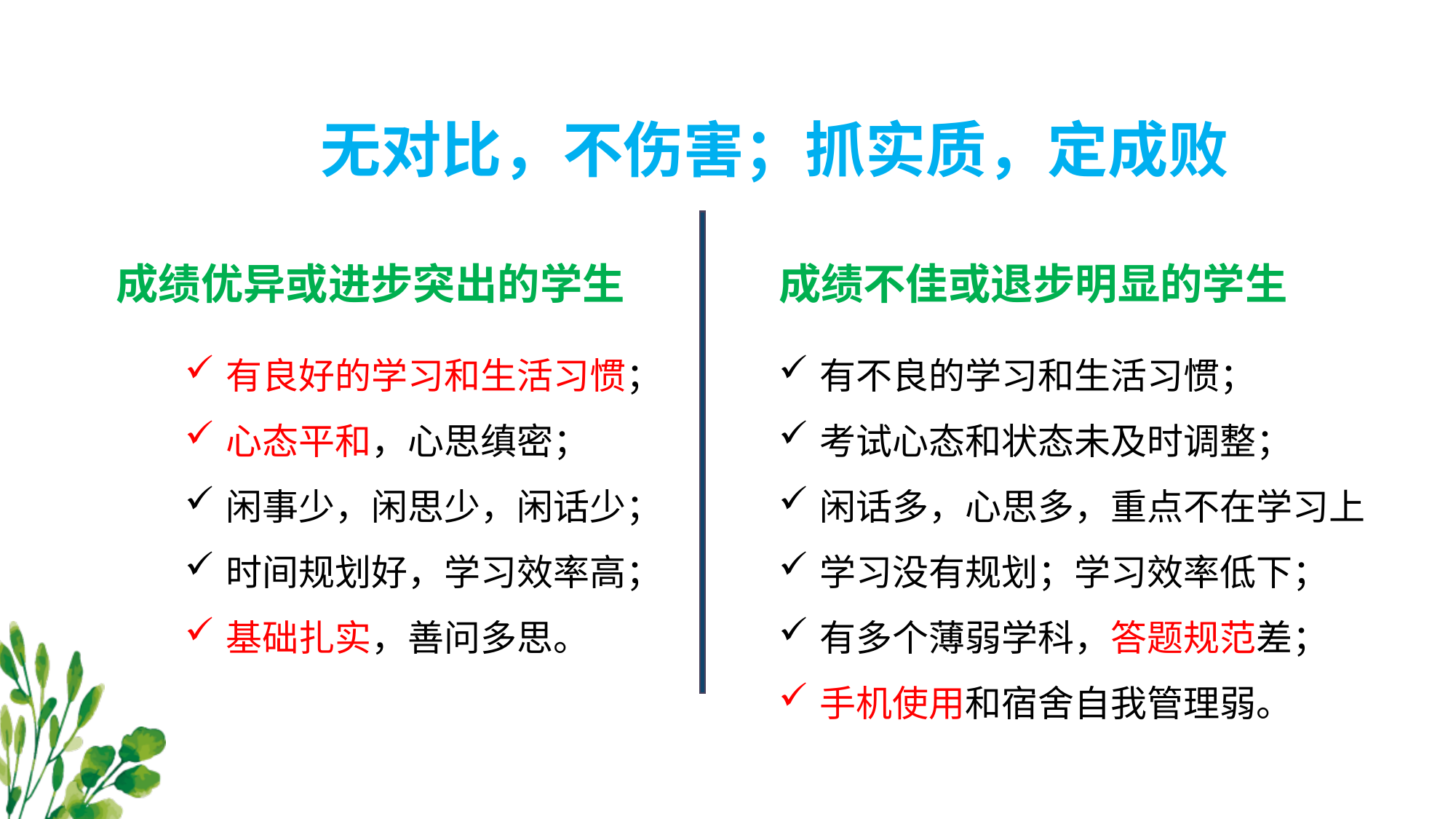

无对比，不伤害；抓实质，定成败
成绩优异或进步突出的学生
成绩不佳或退步明显的学生
有良好的学习和生活习惯；
心态平和，心思缜密；
闲事少，闲思少，闲话少；
时间规划好，学习效率高；
基础扎实，善问多思。
有不良的学习和生活习惯；
考试心态和状态未及时调整；
闲话多，心思多，重点不在学习上
学习没有规划；学习效率低下；
有多个薄弱学科，答题规范差；
手机使用和宿舍自我管理弱。